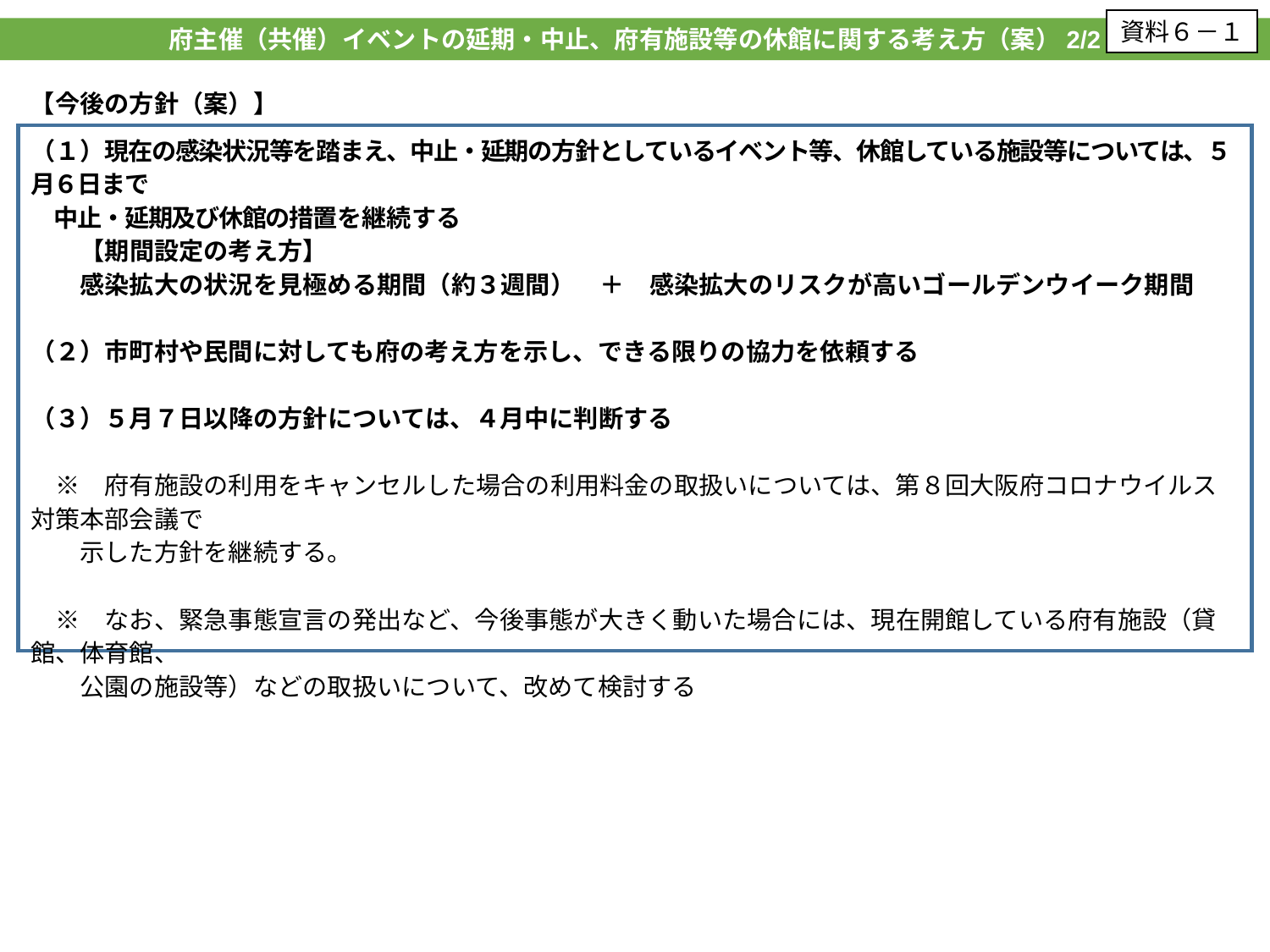

資料６－１
府主催（共催）イベントの延期・中止、府有施設等の休館に関する考え方（案）2/2
【今後の方針（案）】
（１）現在の感染状況等を踏まえ、中止・延期の方針としているイベント等、休館している施設等については、５月６日まで
　中止・延期及び休館の措置を継続する
　　【期間設定の考え方】
　　感染拡大の状況を見極める期間（約３週間）　＋　感染拡大のリスクが高いゴールデンウイーク期間

（２）市町村や民間に対しても府の考え方を示し、できる限りの協力を依頼する

（３）５月７日以降の方針については、４月中に判断する

　※　府有施設の利用をキャンセルした場合の利用料金の取扱いについては、第８回大阪府コロナウイルス対策本部会議で
　　示した方針を継続する。

　※　なお、緊急事態宣言の発出など、今後事態が大きく動いた場合には、現在開館している府有施設（貸館、体育館、
　　公園の施設等）などの取扱いについて、改めて検討する